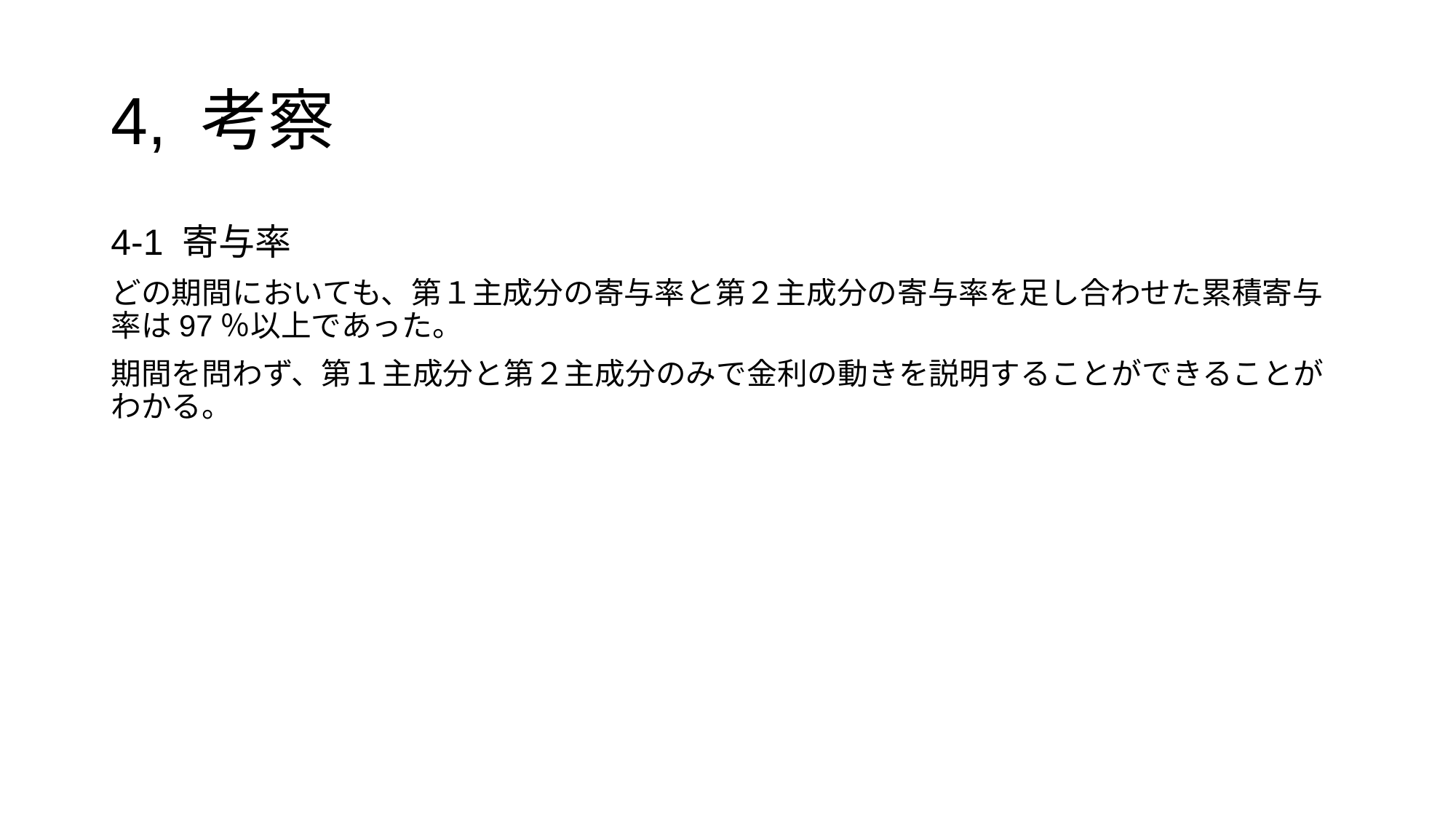

# 4, 考察
4-1 寄与率
どの期間においても、第１主成分の寄与率と第２主成分の寄与率を足し合わせた累積寄与率は97％以上であった。
期間を問わず、第１主成分と第２主成分のみで金利の動きを説明することができることがわかる。